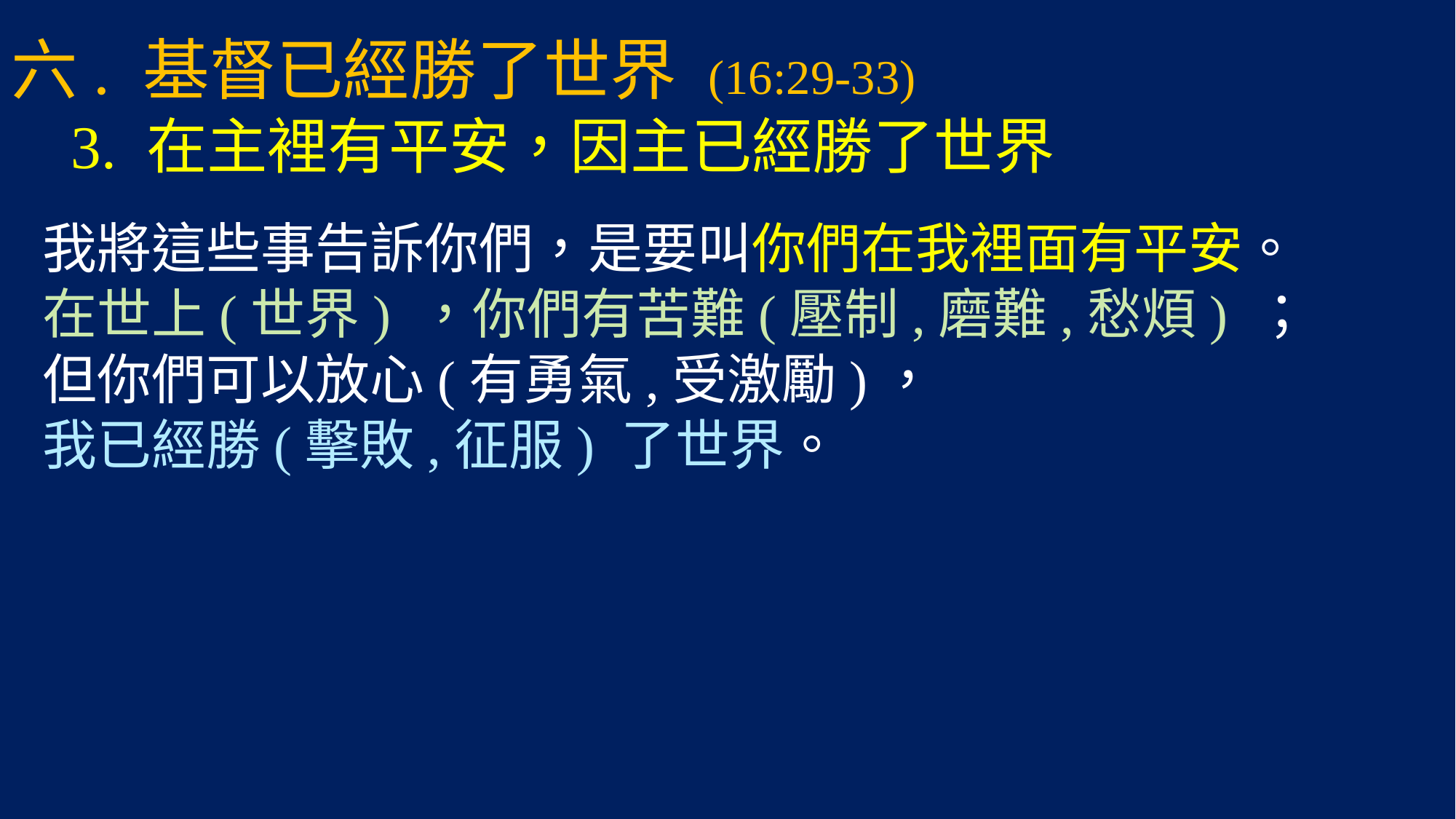

# 六. 基督已經勝了世界 (16:29-33) 3. 在主裡有平安，因主已經勝了世界
我將這些事告訴你們，是要叫你們在我裡面有平安。
在世上(世界) ，你們有苦難(壓制,磨難,愁煩) ；
但你們可以放心(有勇氣,受激勵)，
我已經勝(擊敗,征服) 了世界。